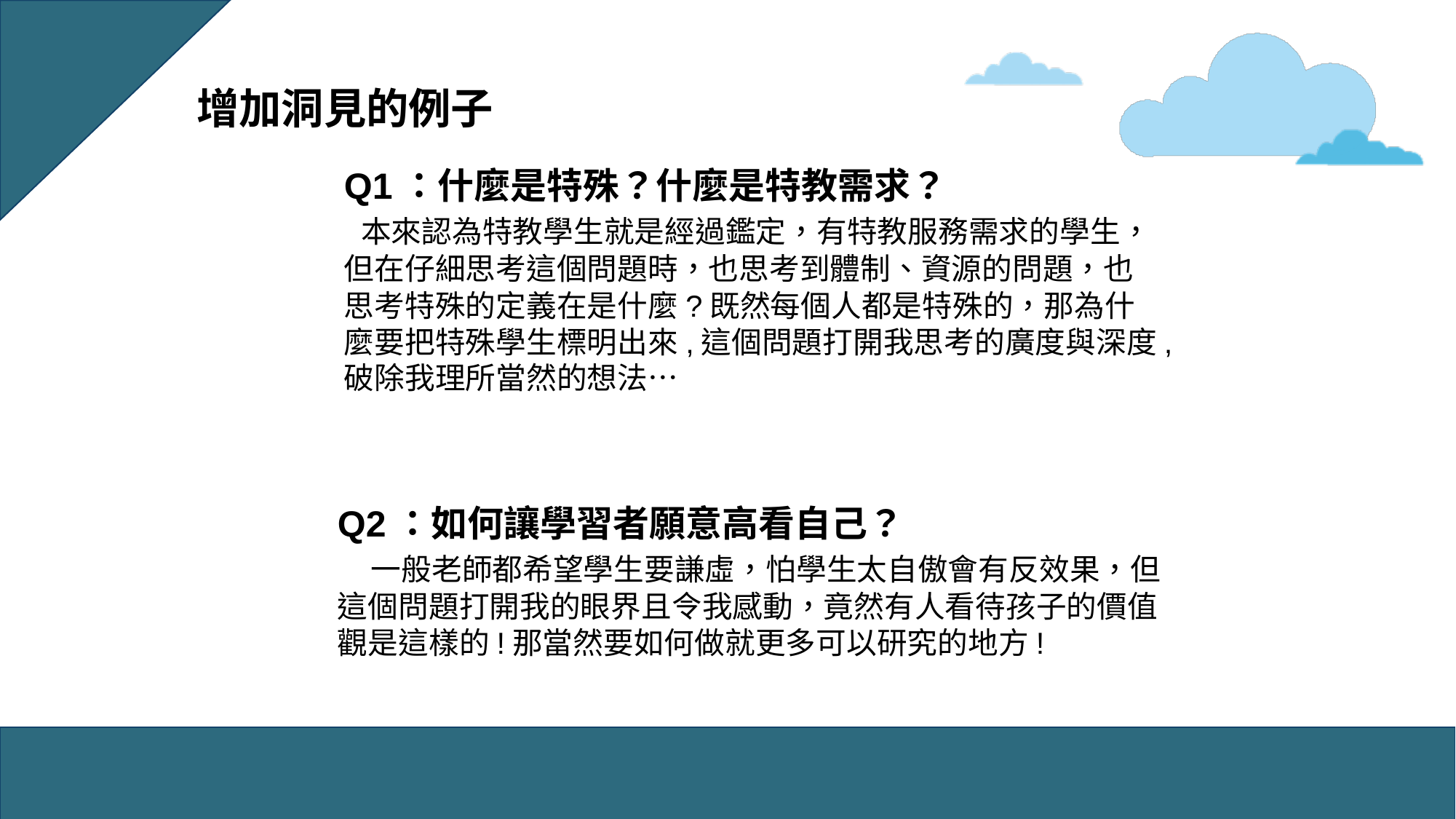

增加洞見的例子
Q1：什麼是特殊？什麼是特教需求？
 本來認為特教學生就是經過鑑定，有特教服務需求的學生，但在仔細思考這個問題時，也思考到體制、資源的問題，也思考特殊的定義在是什麼?既然每個人都是特殊的，那為什麼要把特殊學生標明出來,這個問題打開我思考的廣度與深度,破除我理所當然的想法…
Q2：如何讓學習者願意高看自己？
   一般老師都希望學生要謙虛，怕學生太自傲會有反效果，但這個問題打開我的眼界且令我感動，竟然有人看待孩子的價值觀是這樣的!那當然要如何做就更多可以研究的地方!